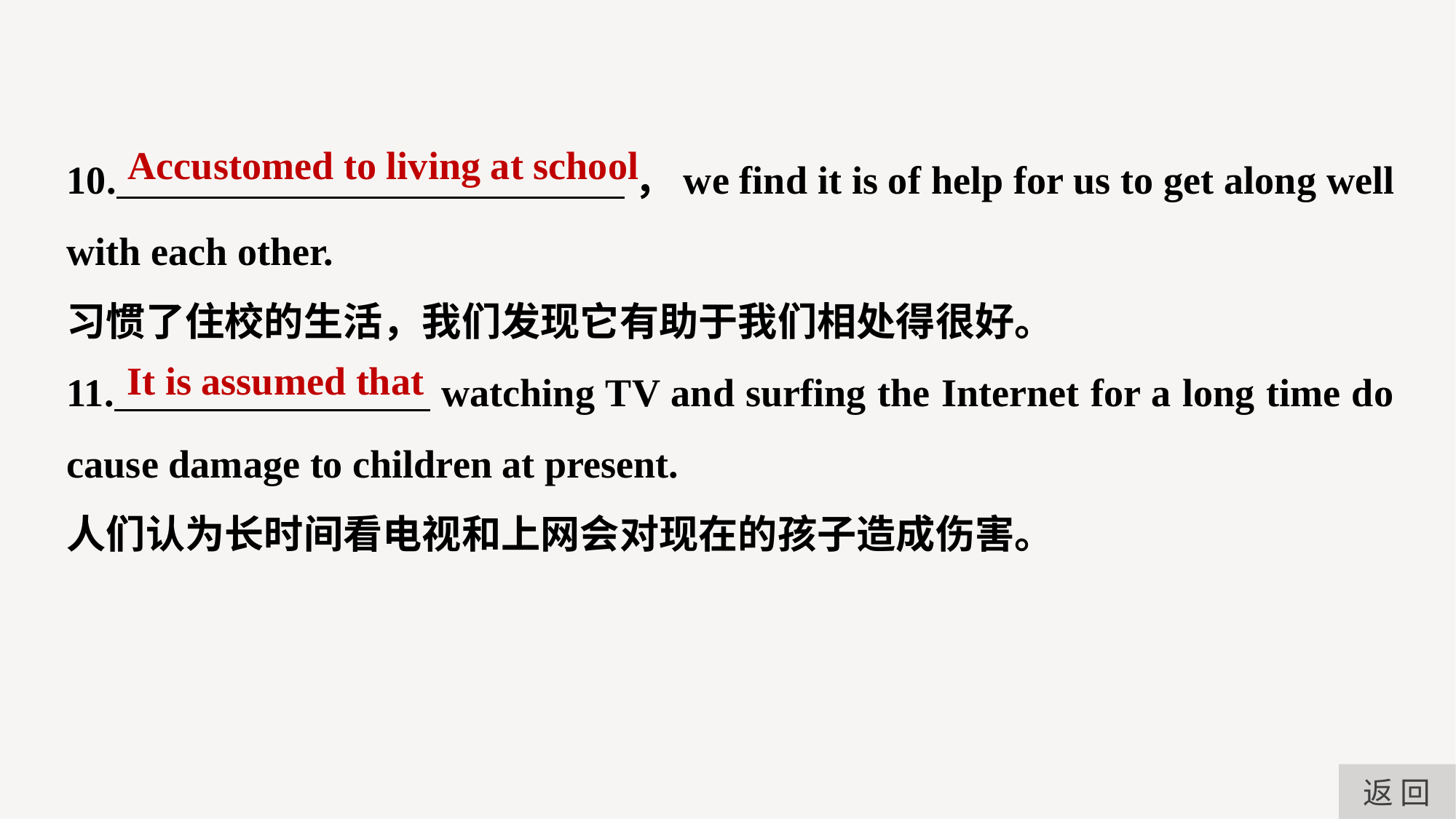

10.                                                  ，we find it is of help for us to get along well with each other.
习惯了住校的生活，我们发现它有助于我们相处得很好。
11.                             watching TV and surfing the Internet for a long time do cause damage to children at present.
人们认为长时间看电视和上网会对现在的孩子造成伤害。
Accustomed to living at school
It is assumed that
返 回